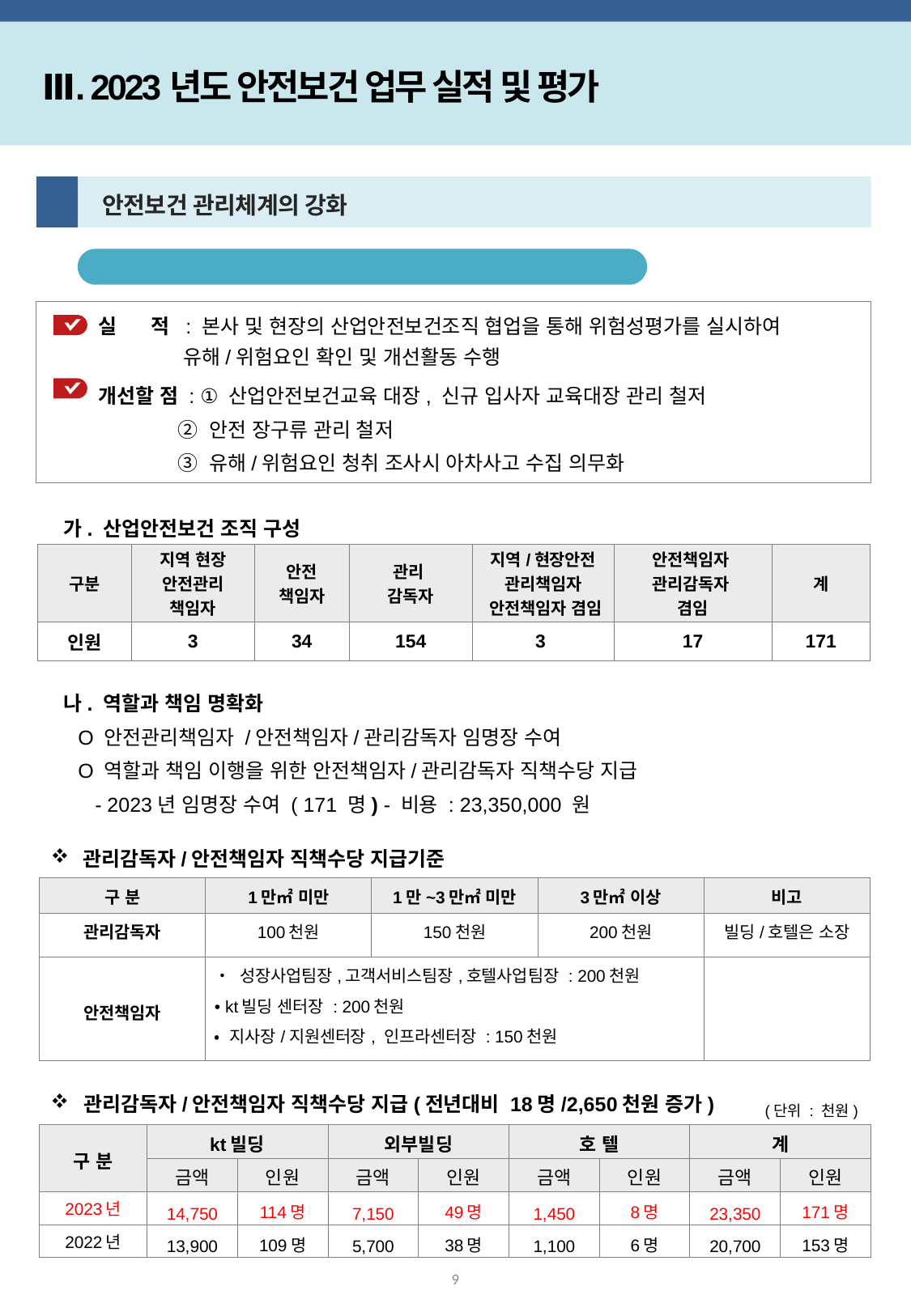

Ⅲ. 2023년도 안전보건 업무 실적 및 평가
1
 안전보건 관리체계의 강화
안전관리 조직의 역할과 책임 강화를 위한 기본체계 구축
        실      적  : 본사 및 현장의 산업안전보건조직 협업을 통해 위험성평가를 실시하여
                       유해/위험요인 확인 및 개선활동 수행
        개선할 점 : ① 산업안전보건교육 대장, 신규 입사자 교육대장 관리 철저
                       ② 안전 장구류 관리 철저
                       ③ 유해/위험요인 청취 조사시 아차사고 수집 의무화

  가. 산업안전보건 조직 구성
| 구분 | 지역 현장 안전관리 책임자 | 안전 책임자 | 관리 감독자 | 지역/현장안전 관리책임자 안전책임자 겸임 | 안전책임자 관리감독자 겸임 | 계 |
| --- | --- | --- | --- | --- | --- | --- |
| 인원 | 3 | 34 | 154 | 3 | 17 | 171 |
  나. 역할과 책임 명확화
     O 안전관리책임자 /안전책임자/관리감독자 임명장 수여
     O 역할과 책임 이행을 위한 안전책임자/관리감독자 직책수당 지급
        - 2023년 임명장 수여 ( 171 명) - 비용 : 23,350,000 원
 관리감독자/안전책임자 직책수당 지급기준
| 구 분 | 1만㎡ 미만 | 1만~3만㎡ 미만 | 3만㎡ 이상 | 비고 |
| --- | --- | --- | --- | --- |
| 관리감독자 | 100천원 | 150천원 | 200천원 | 빌딩/호텔은 소장 |
| 안전책임자 | • 성장사업팀장,고객서비스팀장,호텔사업팀장 : 200천원 • kt빌딩 센터장 : 200천원 • 지사장/지원센터장, 인프라센터장 : 150천원 |  |  |  |
 관리감독자/안전책임자 직책수당 지급(전년대비 18명/2,650천원 증가)
(단위 : 천원)
| 구 분 | kt빌딩 |  | 외부빌딩 |  | 호 텔 |  | 계 |  |
| --- | --- | --- | --- | --- | --- | --- | --- | --- |
|  | 금액 | 인원 | 금액 | 인원 | 금액 | 인원 | 금액 | 인원 |
| 2023년 | 14,750 | 114명 | 7,150 | 49명 | 1,450 | 8명 | 23,350 | 171명 |
| 2022년 | 13,900 | 109명 | 5,700 | 38명 | 1,100 | 6명 | 20,700 | 153명 |
9